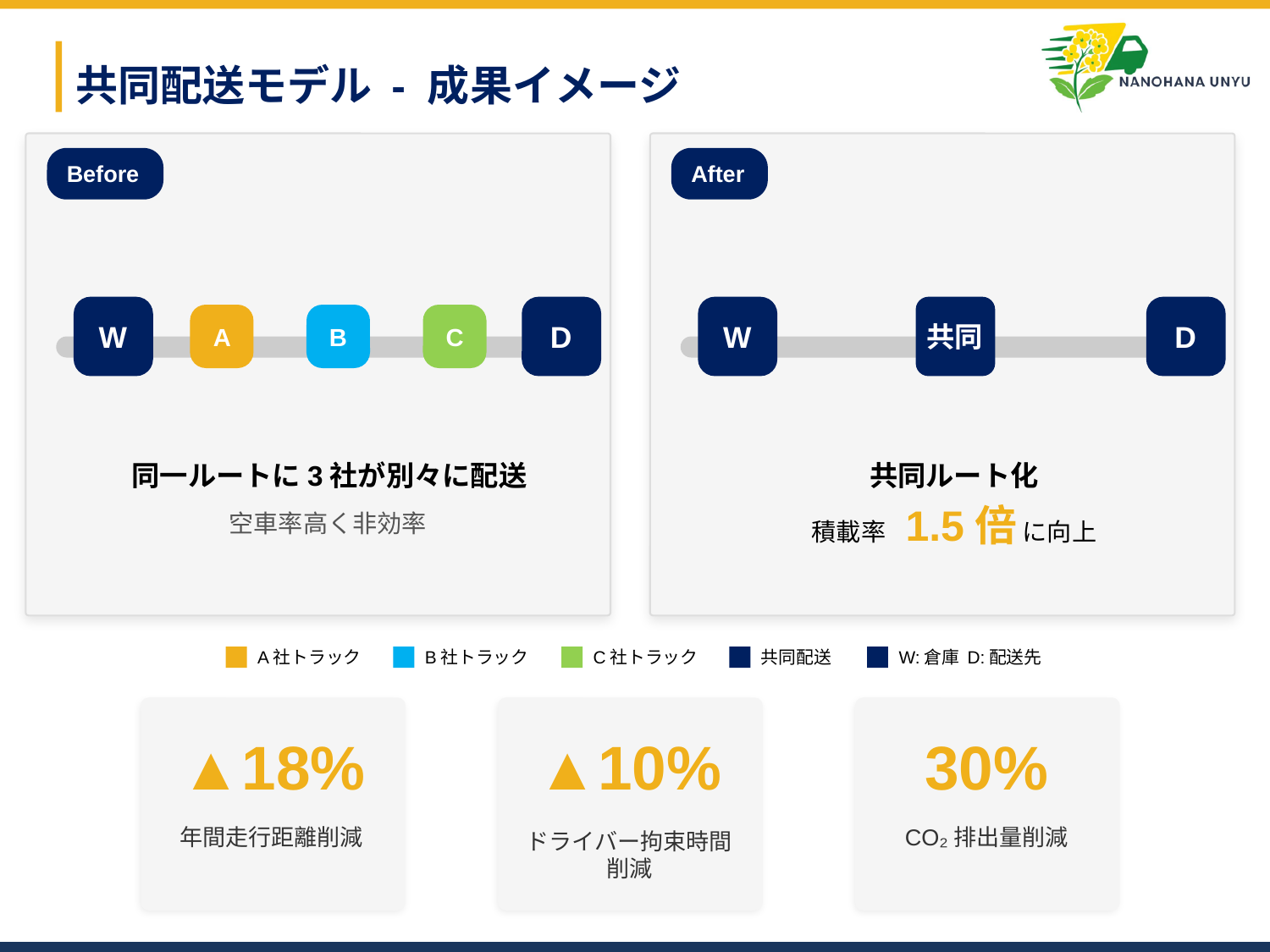

共同配送モデル - 成果イメージ

Before
After

W
D
W
D
共同
A
B
C

同一ルートに3社が別々に配送
共同ルート化
空車率高く非効率
積載率 1.5倍 に向上
A社トラック
B社トラック
C社トラック
共同配送
W:倉庫 D:配送先

▲18%
▲10%
30%
年間走行距離削減
ドライバー拘束時間削減
CO₂排出量削減